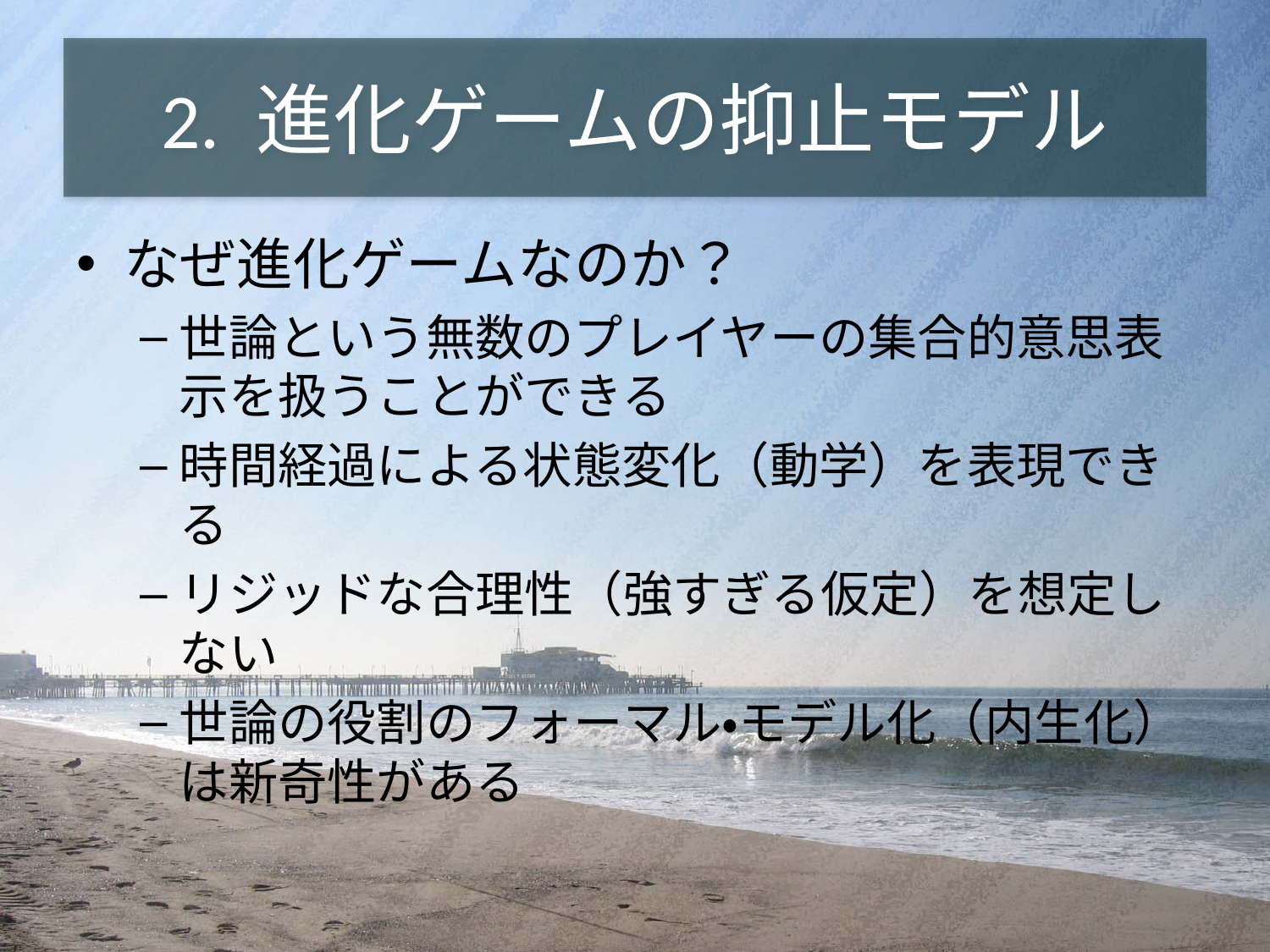

# 2. 進化ゲームの抑止モデル
なぜ進化ゲームなのか？
世論という無数のプレイヤーの集合的意思表示を扱うことができる
時間経過による状態変化（動学）を表現できる
リジッドな合理性（強すぎる仮定）を想定しない
世論の役割のフォーマル・モデル化（内生化）は新奇性がある